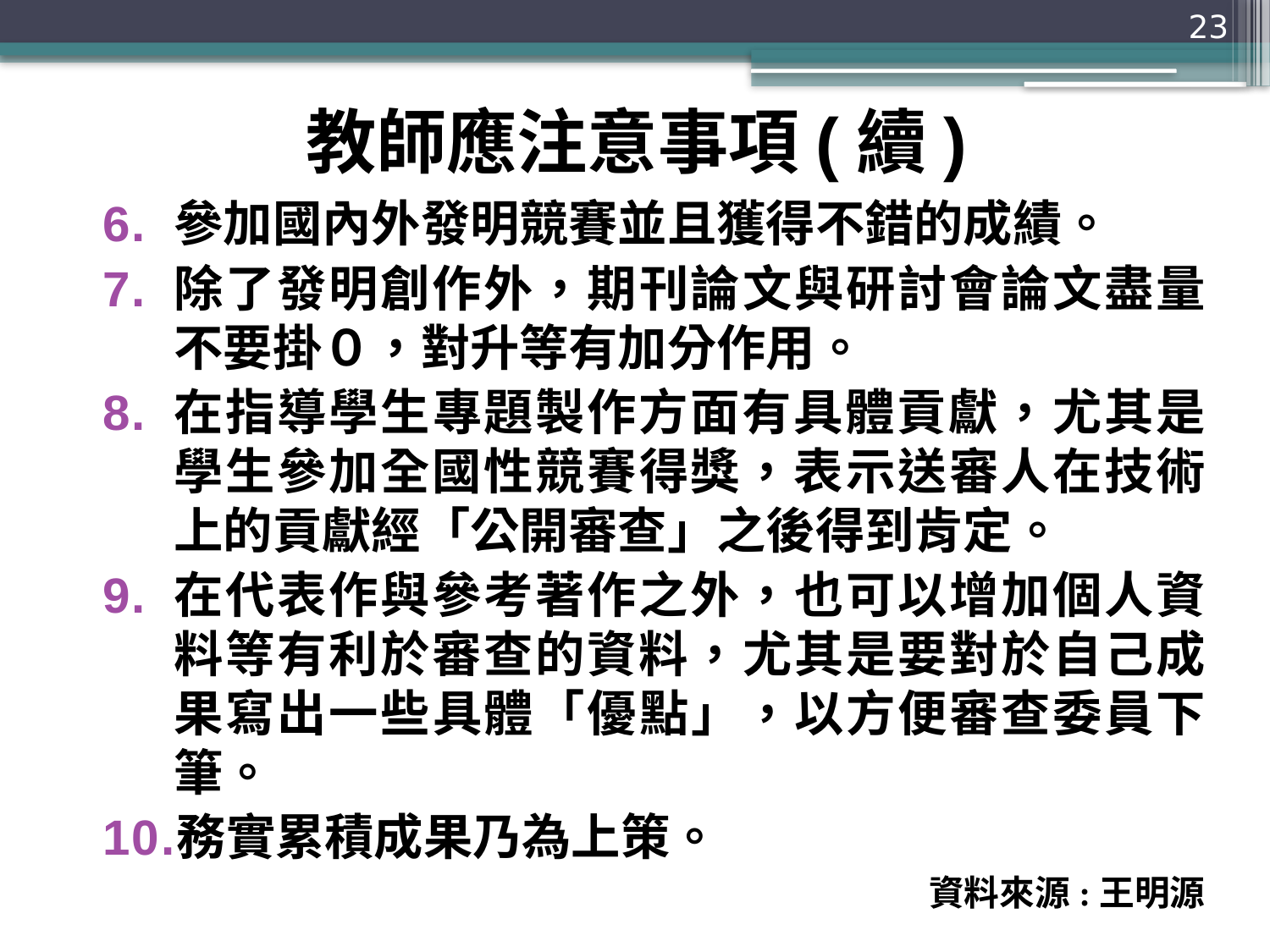

23
# 教師應注意事項(續)
參加國內外發明競賽並且獲得不錯的成績。
除了發明創作外，期刊論文與研討會論文盡量不要掛０，對升等有加分作用。
在指導學生專題製作方面有具體貢獻，尤其是學生參加全國性競賽得獎，表示送審人在技術上的貢獻經「公開審查」之後得到肯定。
在代表作與參考著作之外，也可以增加個人資料等有利於審查的資料，尤其是要對於自己成果寫出一些具體「優點」，以方便審查委員下筆。
務實累積成果乃為上策。
資料來源:王明源